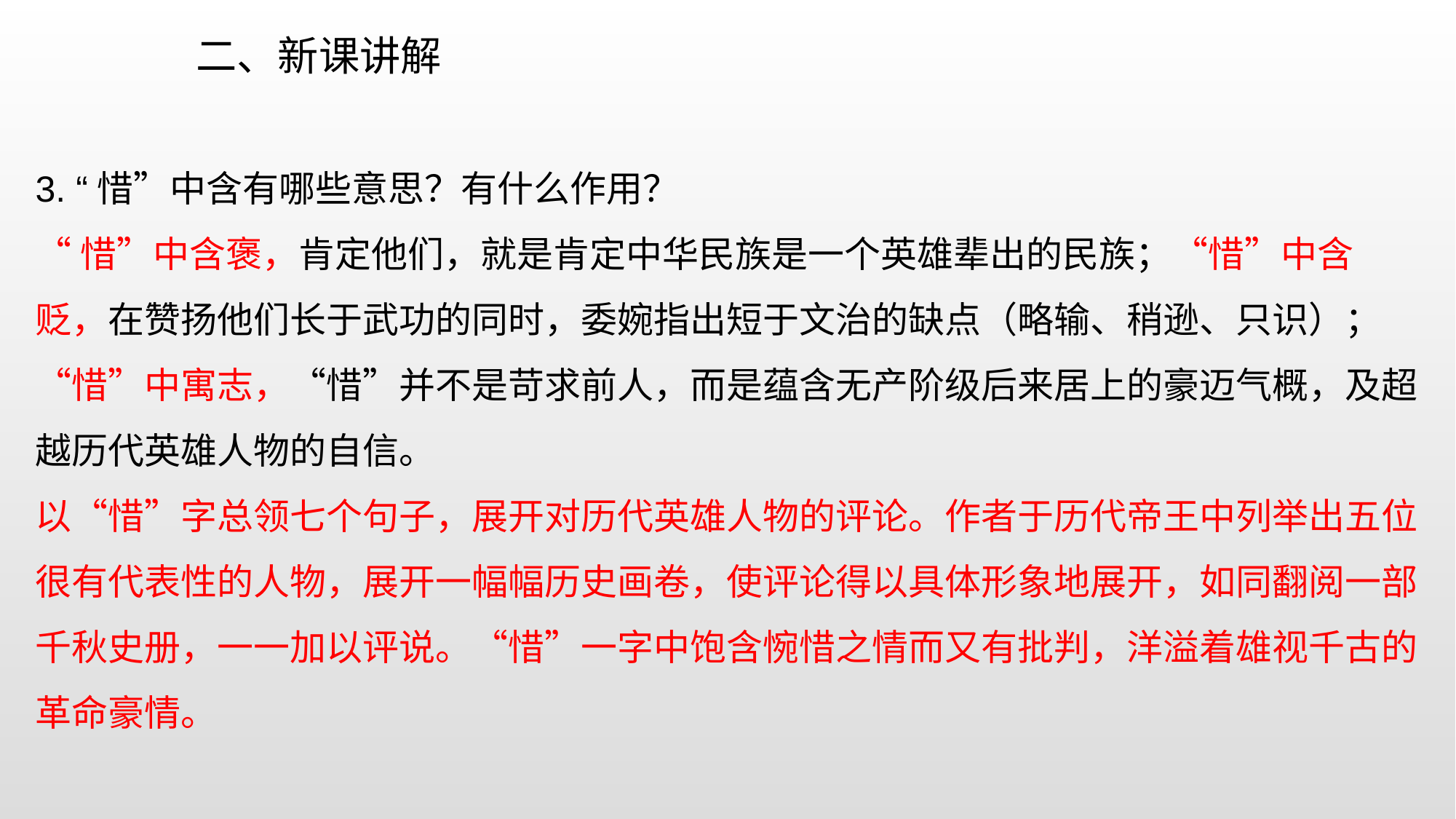

二、新课讲解

3. “惜”中含有哪些意思？有什么作用？
“惜”中含褒，肯定他们，就是肯定中华民族是一个英雄辈出的民族；“惜”中含贬，在赞扬他们长于武功的同时，委婉指出短于文治的缺点（略输、稍逊、只识）；“惜”中寓志，“惜”并不是苛求前人，而是蕴含无产阶级后来居上的豪迈气概，及超越历代英雄人物的自信。
以“惜”字总领七个句子，展开对历代英雄人物的评论。作者于历代帝王中列举出五位很有代表性的人物，展开一幅幅历史画卷，使评论得以具体形象地展开，如同翻阅一部千秋史册，一一加以评说。“惜”一字中饱含惋惜之情而又有批判，洋溢着雄视千古的革命豪情。